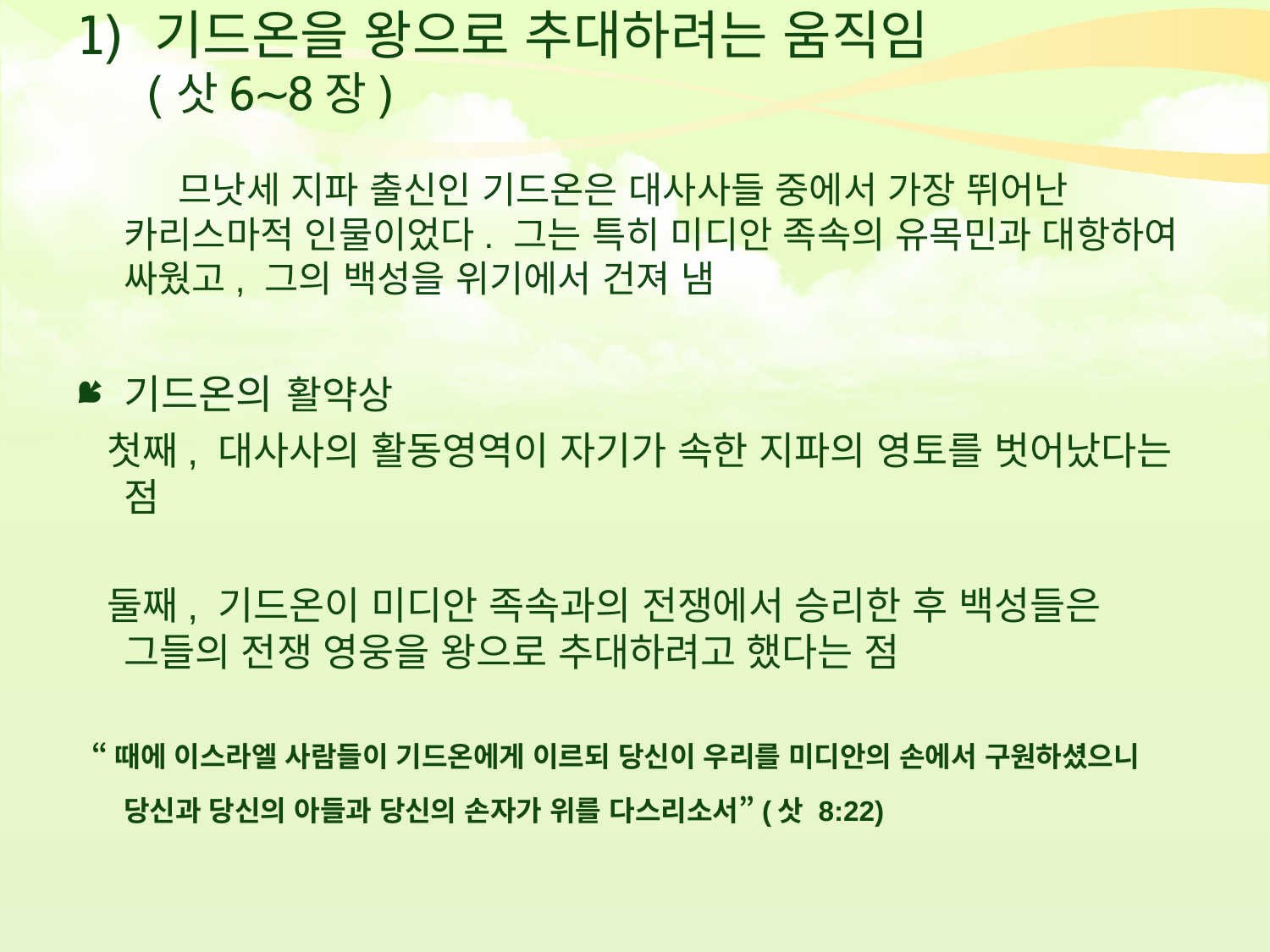

# 1) 기드온을 왕으로 추대하려는 움직임
     (삿6~8장)

         므낫세 지파 출신인 기드온은 대사사들 중에서 가장 뛰어난 카리스마적 인물이었다. 그는 특히 미디안 족속의 유목민과 대항하여 싸웠고, 그의 백성을 위기에서 건져 냄

기드온의 활약상
  첫째, 대사사의 활동영역이 자기가 속한 지파의 영토를 벗어났다는 점

  둘째, 기드온이 미디안 족속과의 전쟁에서 승리한 후 백성들은 그들의 전쟁 영웅을 왕으로 추대하려고 했다는 점

  “때에 이스라엘 사람들이 기드온에게 이르되 당신이 우리를 미디안의 손에서 구원하셨으니 당신과 당신의 아들과 당신의 손자가 위를 다스리소서”(삿 8:22)